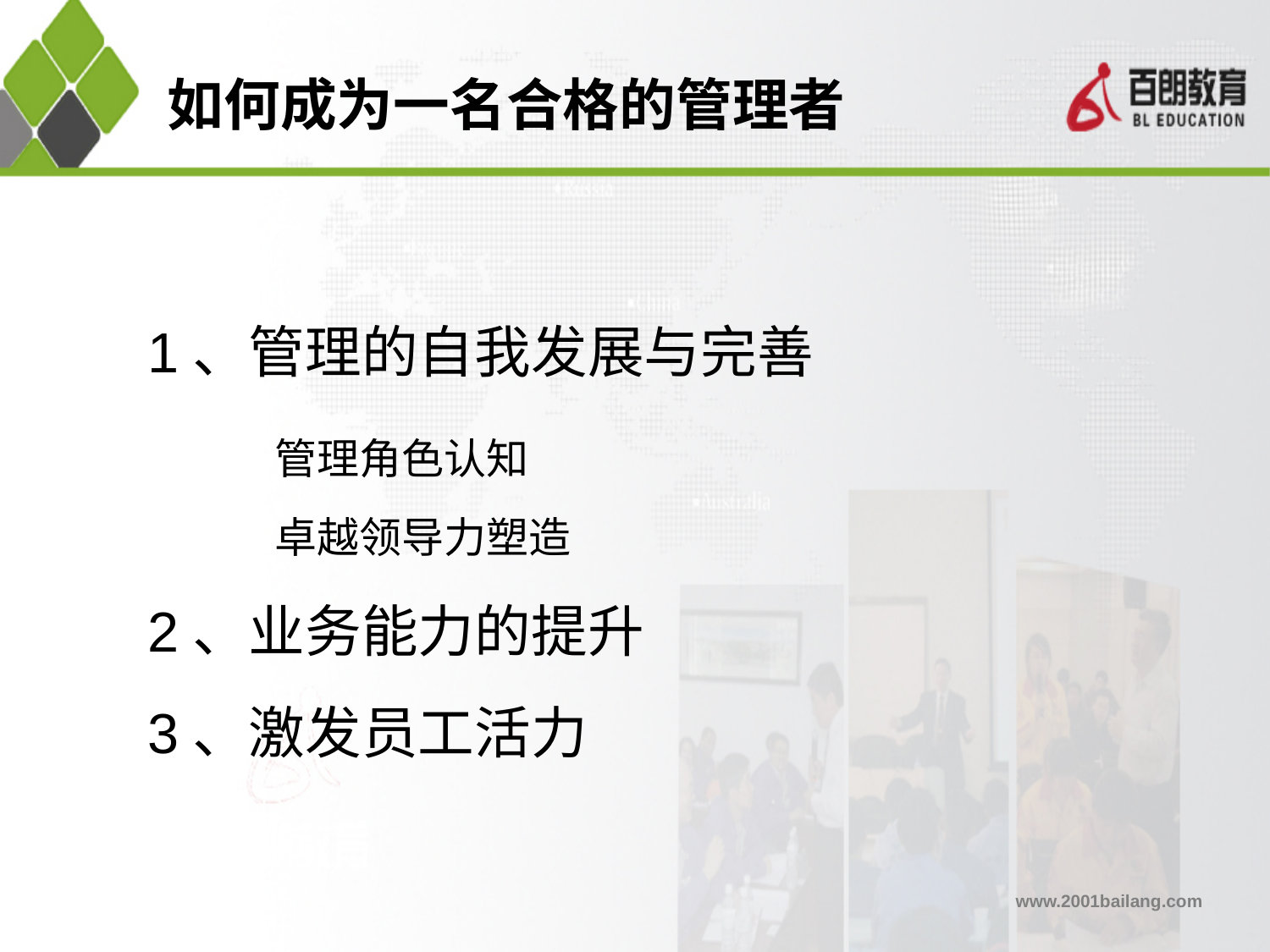

如何成为一名合格的管理者
1、管理的自我发展与完善
	管理角色认知
	卓越领导力塑造
2、业务能力的提升
3、激发员工活力